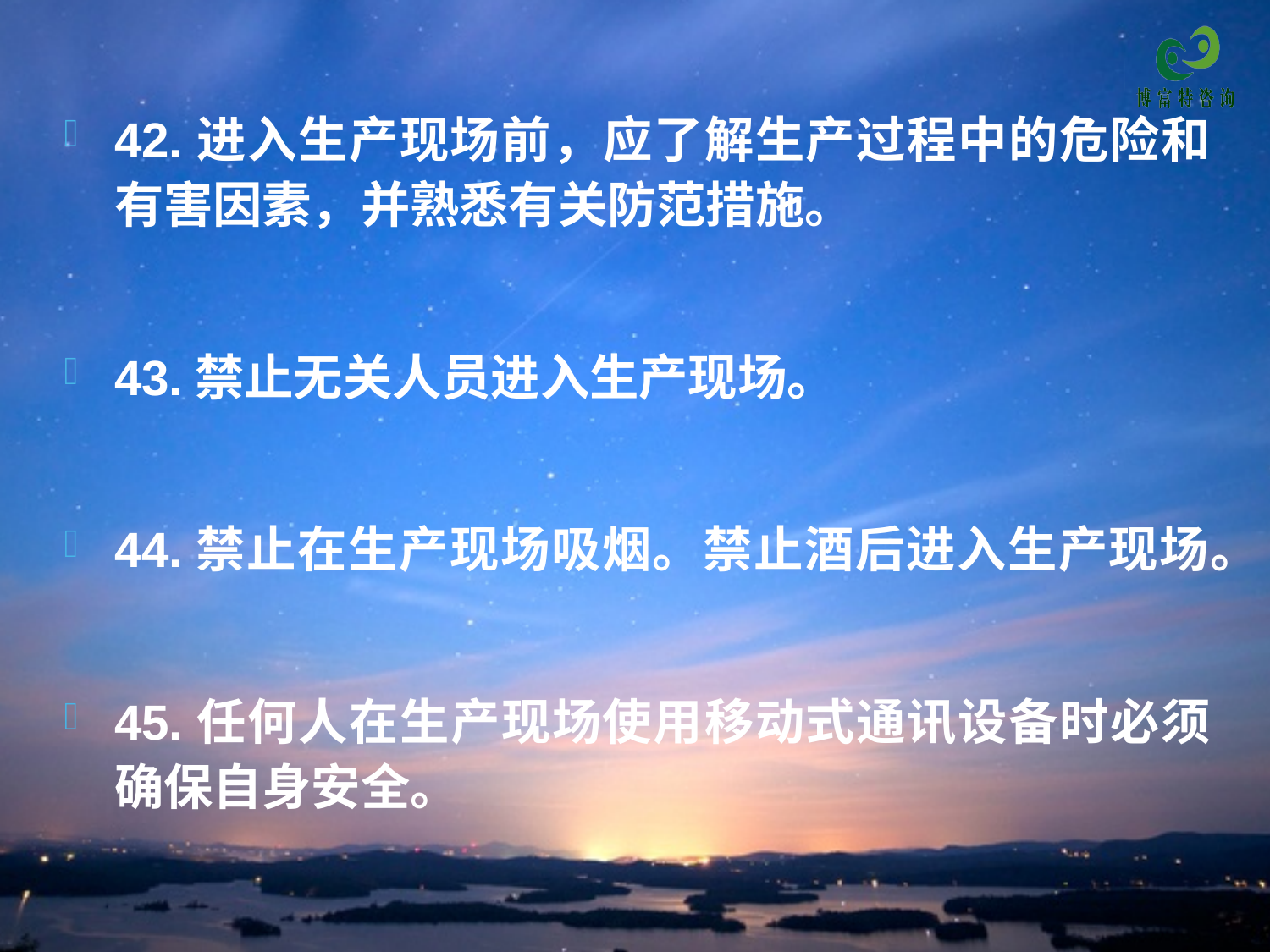

42.进入生产现场前，应了解生产过程中的危险和有害因素，并熟悉有关防范措施。

43.禁止无关人员进入生产现场。

44.禁止在生产现场吸烟。禁止酒后进入生产现场。

45.任何人在生产现场使用移动式通讯设备时必须确保自身安全。